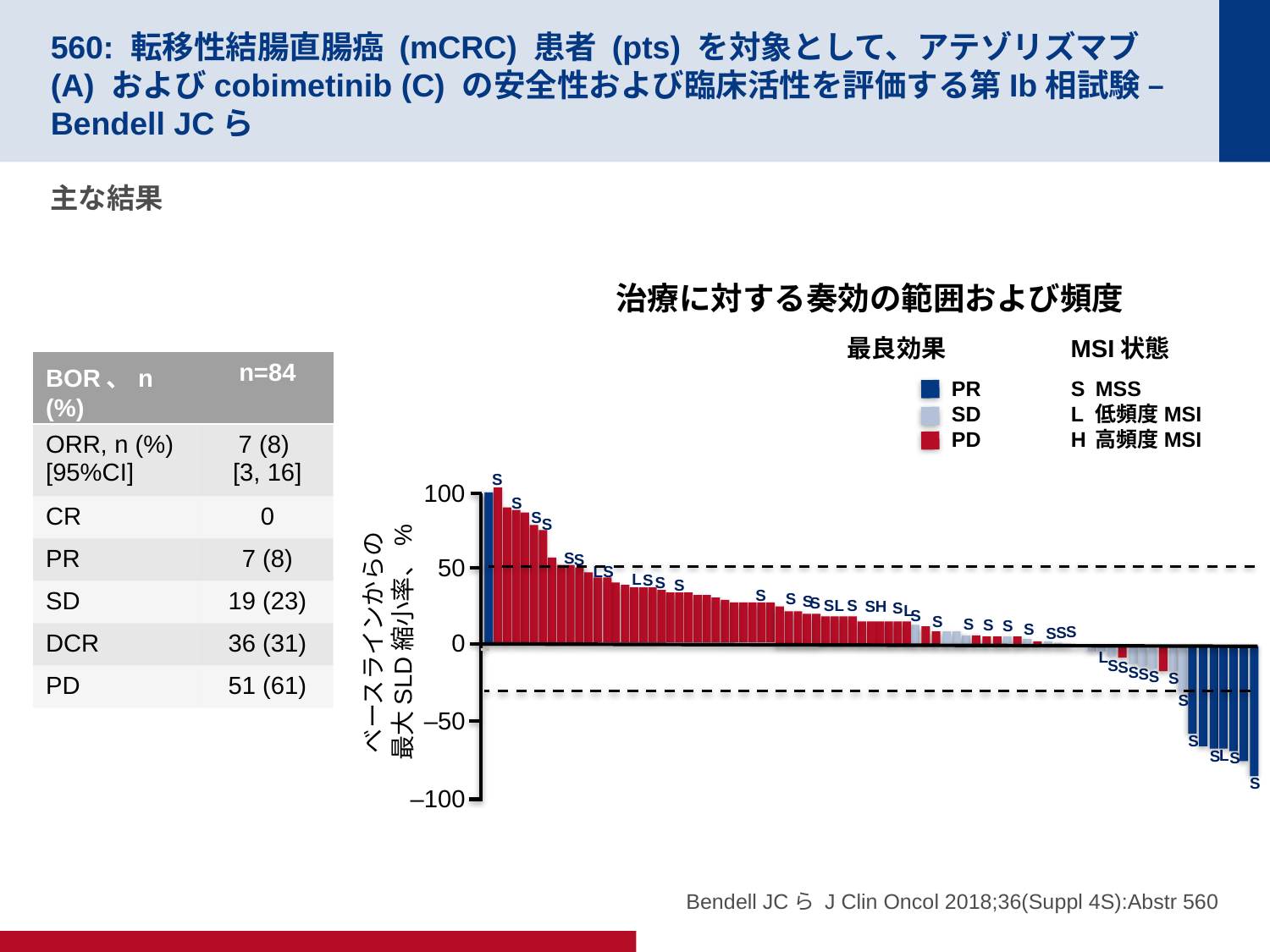

# 560: 転移性結腸直腸癌 (mCRC) 患者 (pts) を対象として、アテゾリズマブ (A) およびcobimetinib (C) の安全性および臨床活性を評価する第Ib相試験 – Bendell JCら
主な結果
治療に対する奏効の範囲および頻度
最良効果
MSI状態
| BOR、n (%) | n=84 |
| --- | --- |
| ORR, n (%) [95%CI] | 7 (8) [3, 16] |
| CR | 0 |
| PR | 7 (8) |
| SD | 19 (23) |
| DCR | 36 (31) |
| PD | 51 (61) |
PR
SD
PD

S	MSS
L	低頻度MSI
H	高頻度MSI
S
100
S

S

S

S
S
50
S
L

L
S

S

S

S

S

S
S

S
S
L

H
S
S

L

S

S

ベースラインからの
最大SLD縮小率、%
S
S
S

S

S
S

S
0

L

S
S
S
S
S
S
S
–50
S
L
S
S
S
–100
Bendell JCら J Clin Oncol 2018;36(Suppl 4S):Abstr 560